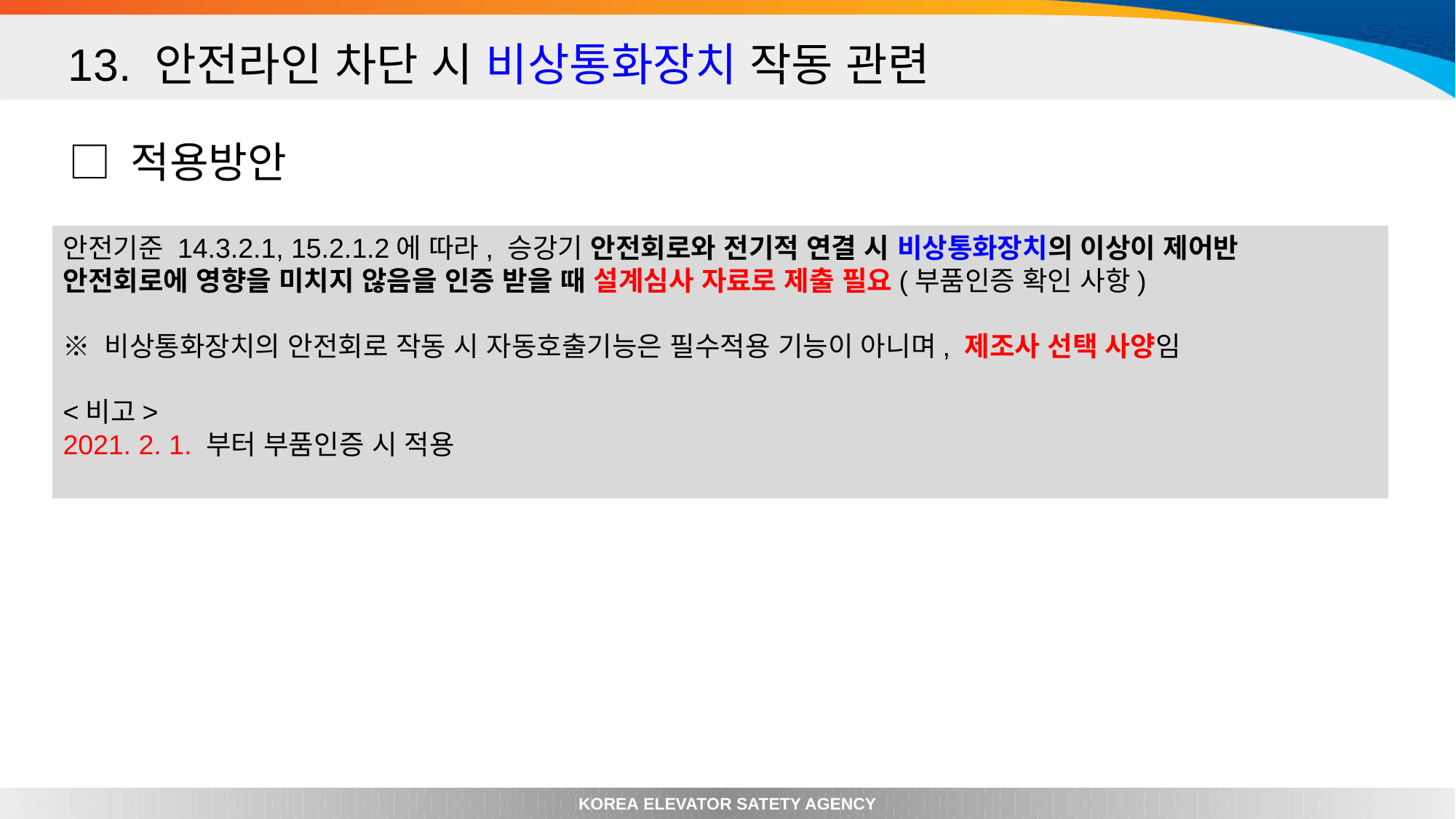

13. 안전라인 차단 시 비상통화장치 작동 관련
□ 적용방안
안전기준 14.3.2.1, 15.2.1.2에 따라, 승강기 안전회로와 전기적 연결 시 비상통화장치의 이상이 제어반      안전회로에 영향을 미치지 않음을 인증 받을 때 설계심사 자료로 제출 필요(부품인증 확인 사항)

※ 비상통화장치의 안전회로 작동 시 자동호출기능은 필수적용 기능이 아니며, 제조사 선택 사양임

<비고>
2021. 2. 1. 부터 부품인증 시 적용